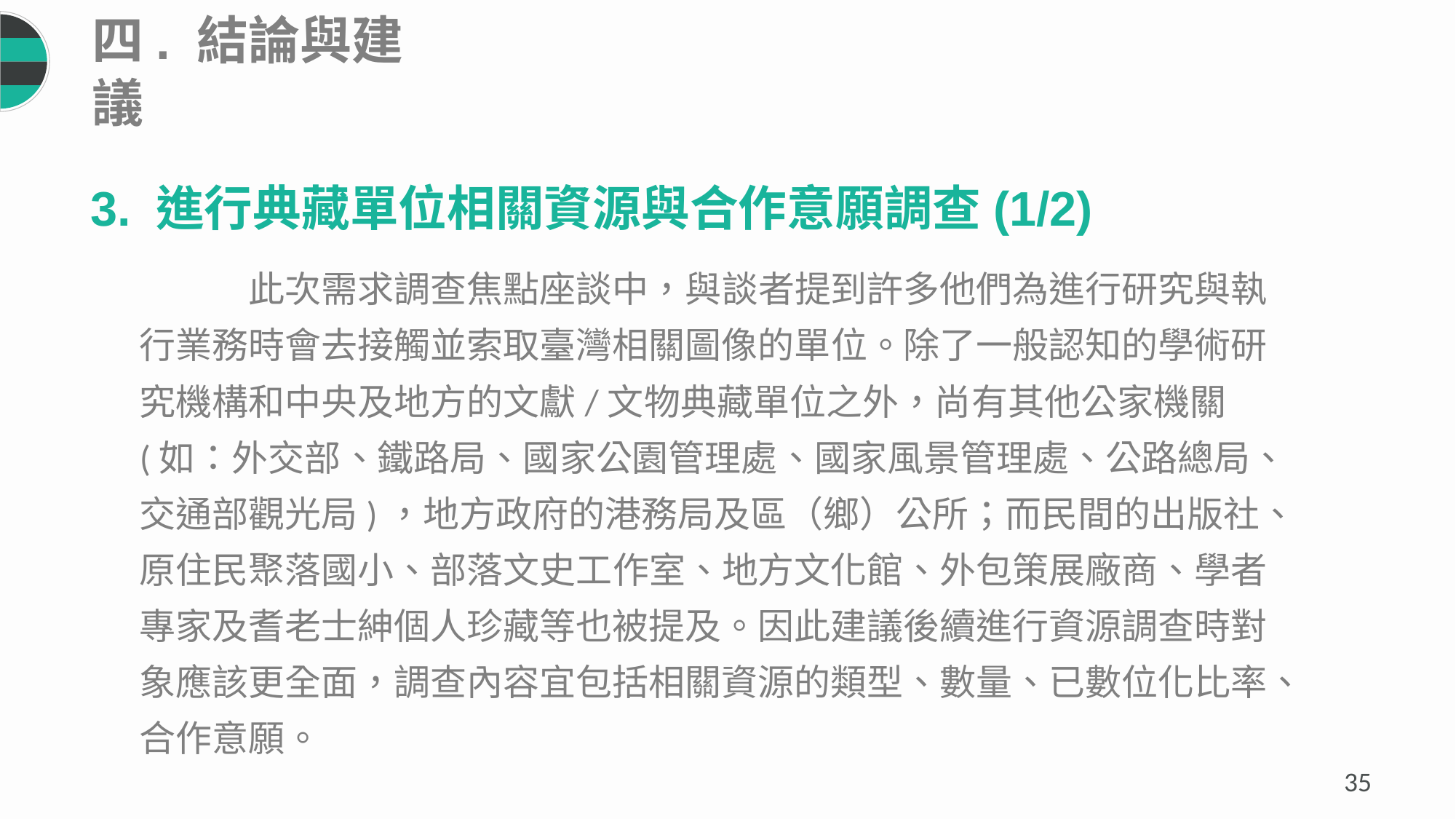

四. 結論與建議
3. 進行典藏單位相關資源與合作意願調查(1/2)
	此次需求調查焦點座談中，與談者提到許多他們為進行研究與執行業務時會去接觸並索取臺灣相關圖像的單位。除了一般認知的學術研究機構和中央及地方的文獻/文物典藏單位之外，尚有其他公家機關(如：外交部、鐵路局、國家公園管理處、國家風景管理處、公路總局、交通部觀光局)，地方政府的港務局及區（鄉）公所；而民間的出版社、原住民聚落國小、部落文史工作室、地方文化館、外包策展廠商、學者專家及耆老士紳個人珍藏等也被提及。因此建議後續進行資源調查時對象應該更全面，調查內容宜包括相關資源的類型、數量、已數位化比率、合作意願。
35